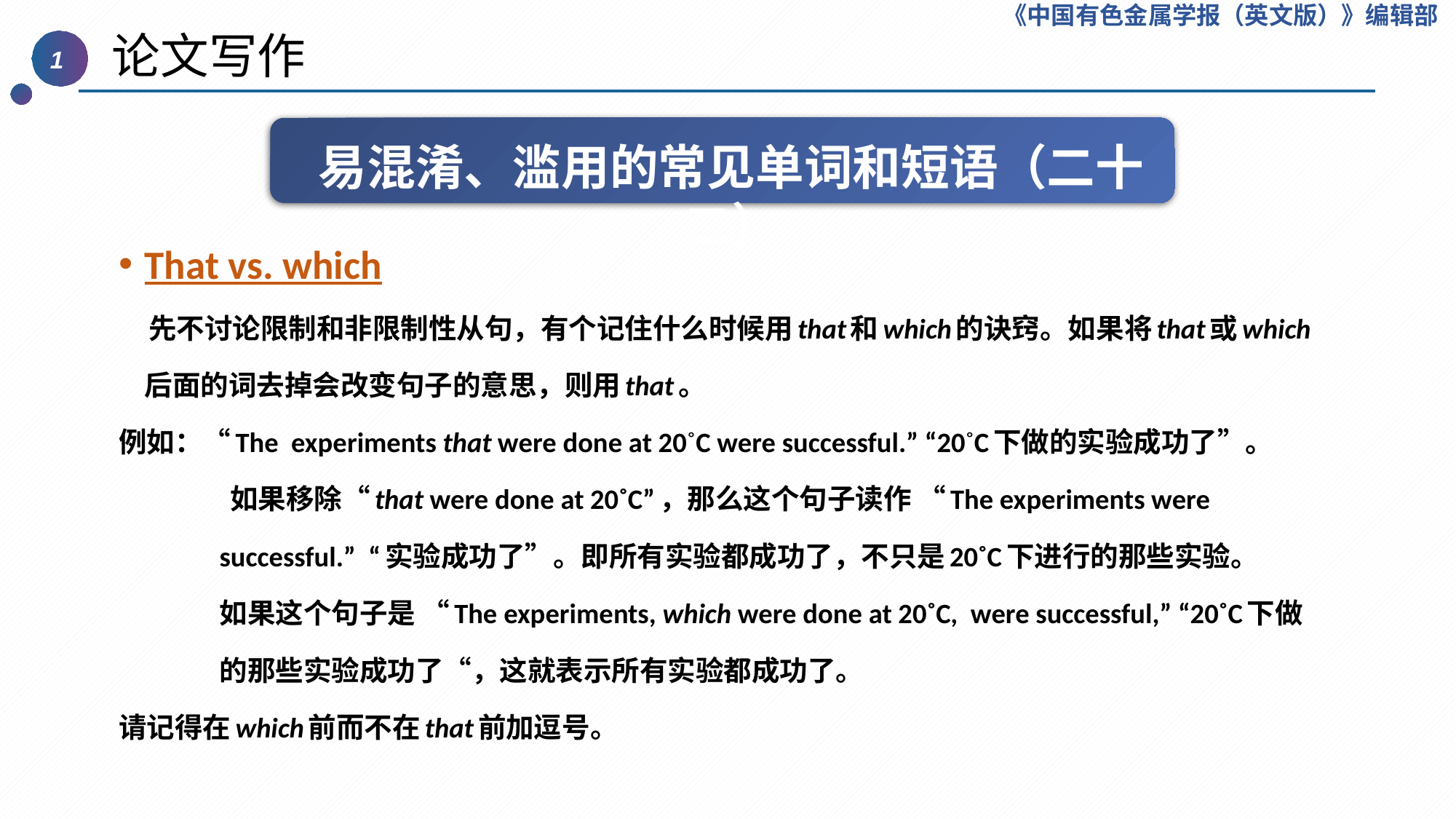

《中国有色金属学报（英文版）》编辑部

      论文写作

1

易混淆、滥用的常见单词和短语（二十二）
That vs. which
    先不讨论限制和非限制性从句，有个记住什么时候用that和which的诀窍。如果将that或which后面的词去掉会改变句子的意思，则用that。
例如：“The  experiments that were done at 20˚C were successful.” “20˚C下做的实验成功了”。
 如果移除“that were done at 20˚C”，那么这个句子读作 “The experiments were successful.”  “实验成功了”。即所有实验都成功了，不只是20˚C下进行的那些实验。
如果这个句子是 “The experiments, which were done at 20˚C,  were successful,” “20˚C下做的那些实验成功了“，这就表示所有实验都成功了。
请记得在which前而不在that前加逗号。